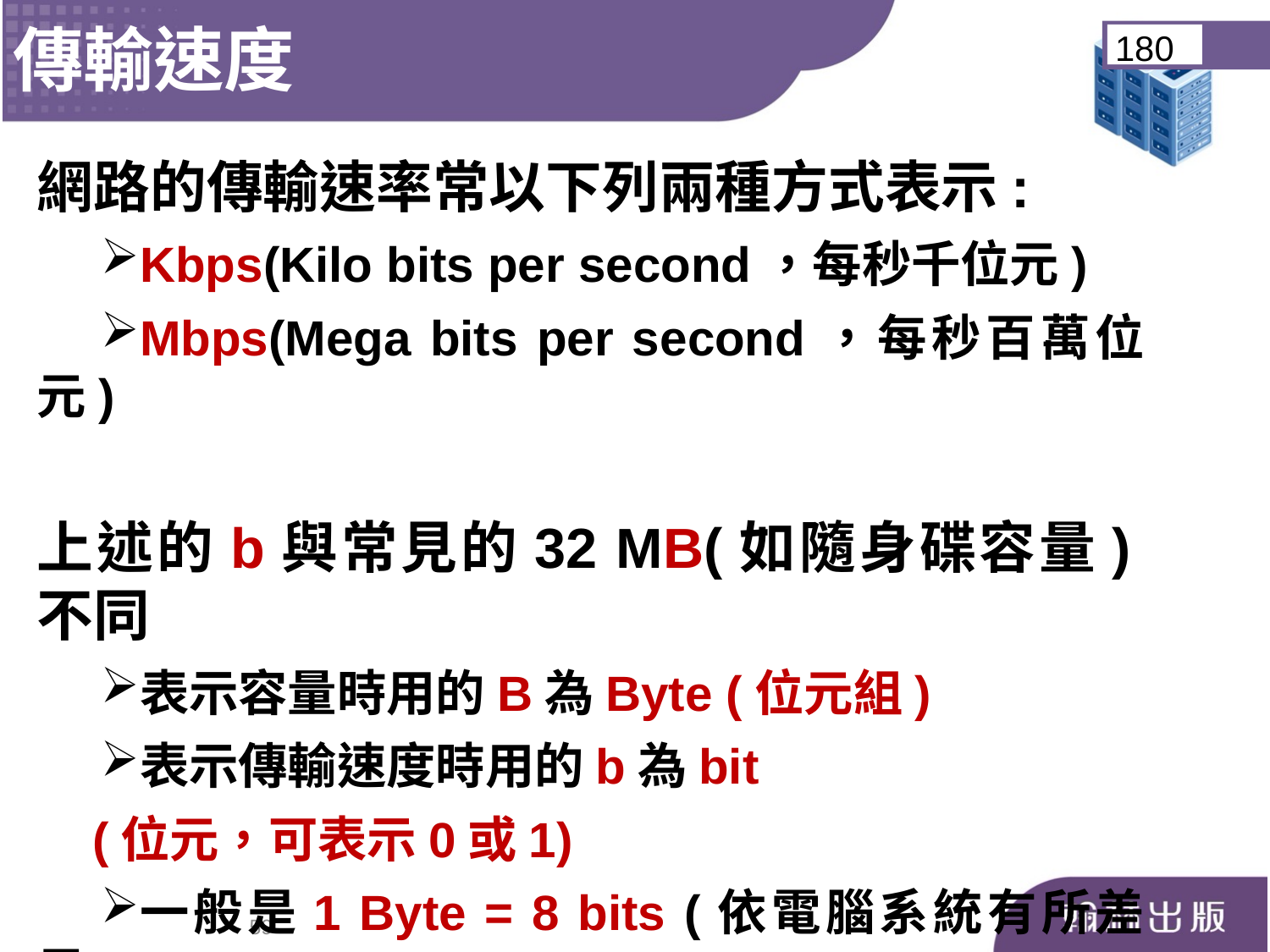

傳輸速度
180
網路的傳輸速率常以下列兩種方式表示:
Kbps(Kilo bits per second，每秒千位元)
Mbps(Mega bits per second，每秒百萬位元)

上述的b與常見的32 MB(如隨身碟容量)不同
表示容量時用的B為Byte (位元組)
表示傳輸速度時用的b為bit
    (位元，可表示0或1)
一般是1 Byte = 8 bits (依電腦系統有所差異)。
59